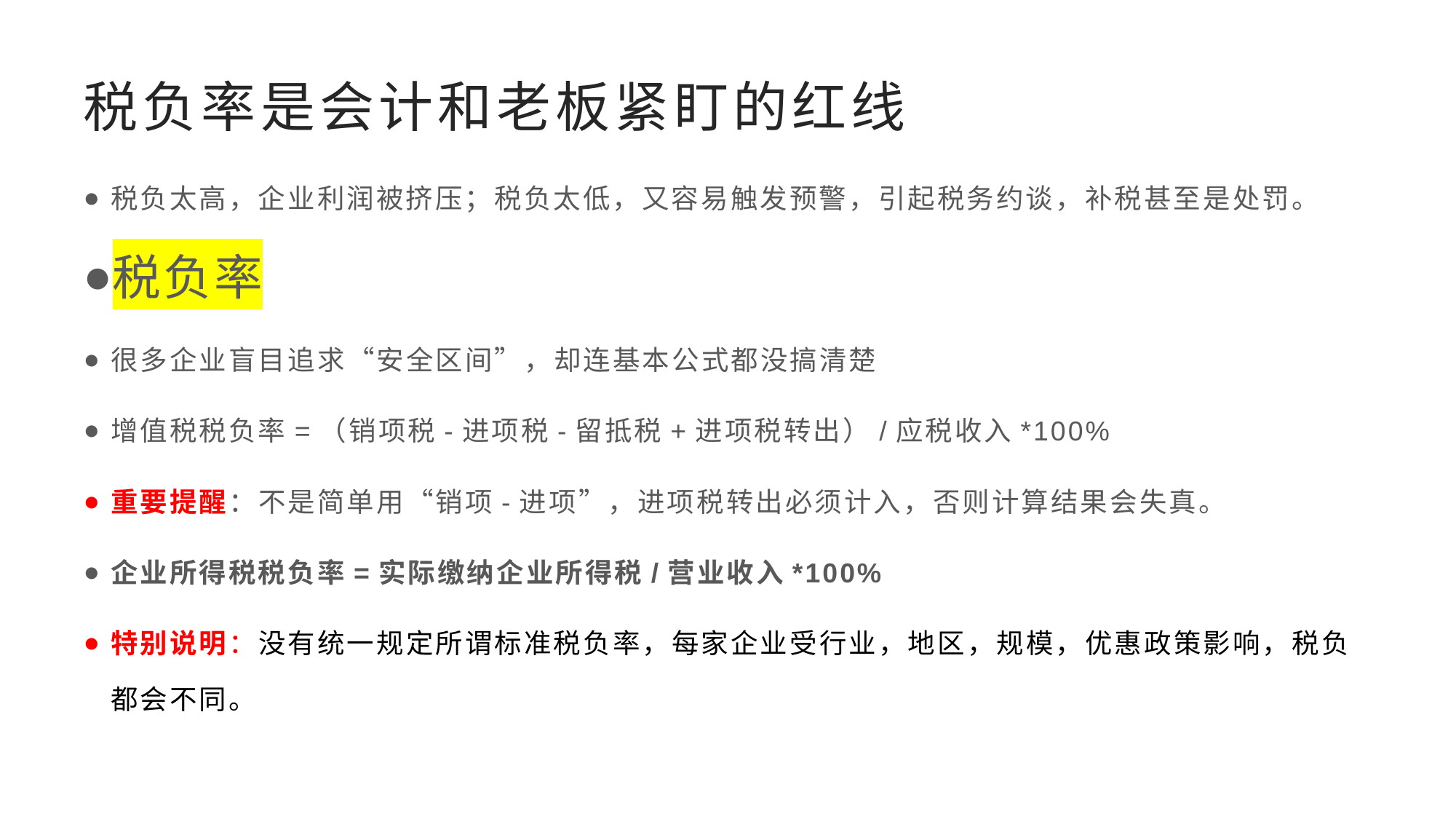

# 税负率是会计和老板紧盯的红线
税负太高，企业利润被挤压；税负太低，又容易触发预警，引起税务约谈，补税甚至是处罚。
税负率
很多企业盲目追求“安全区间”，却连基本公式都没搞清楚
增值税税负率=（销项税-进项税-留抵税+进项税转出）/应税收入*100%
重要提醒：不是简单用“销项-进项”，进项税转出必须计入，否则计算结果会失真。
企业所得税税负率=实际缴纳企业所得税/营业收入*100%
特别说明：没有统一规定所谓标准税负率，每家企业受行业，地区，规模，优惠政策影响，税负都会不同。